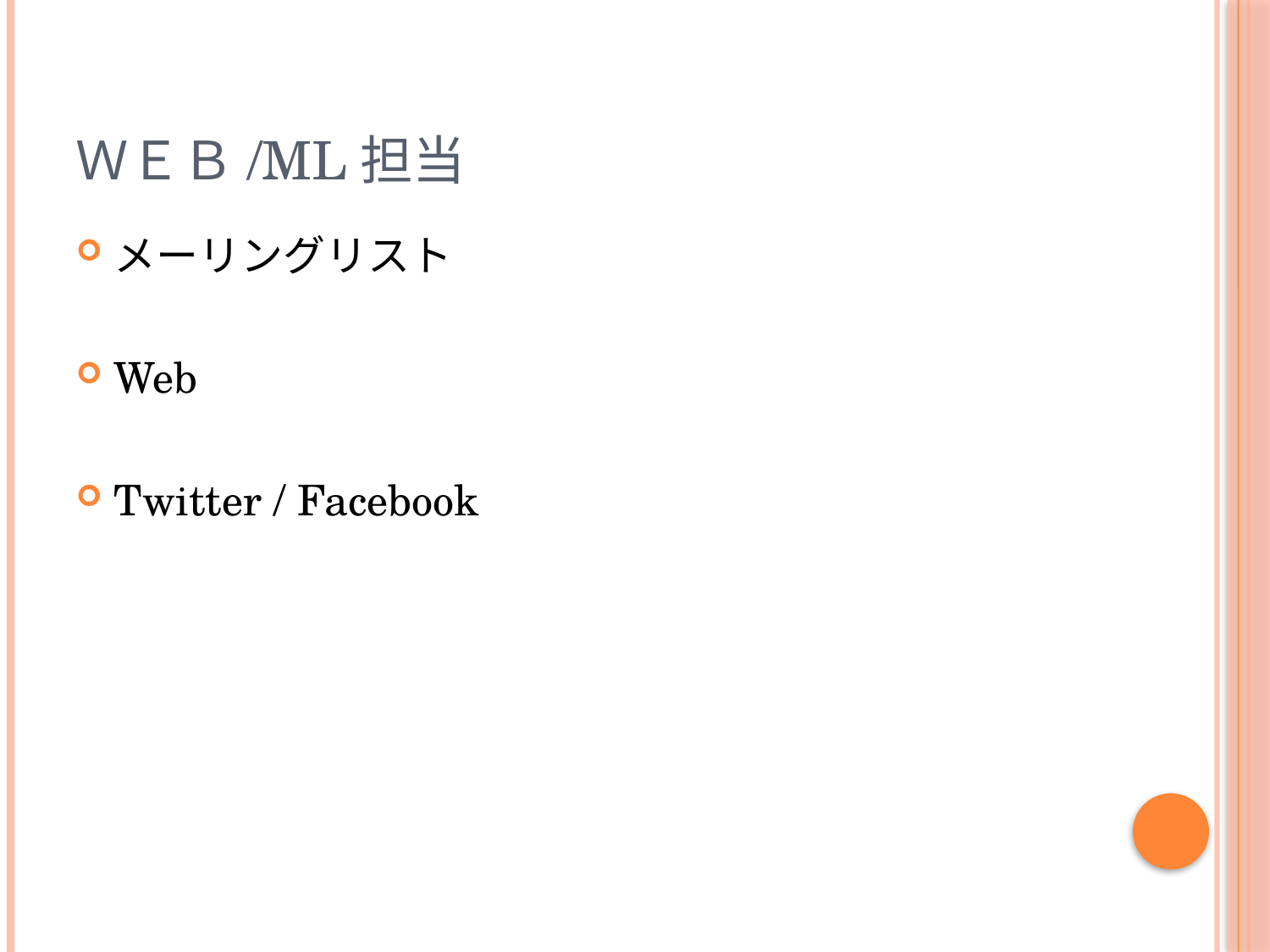

# Ｗｅｂ/ML担当
メーリングリスト

Web

Twitter / Facebook